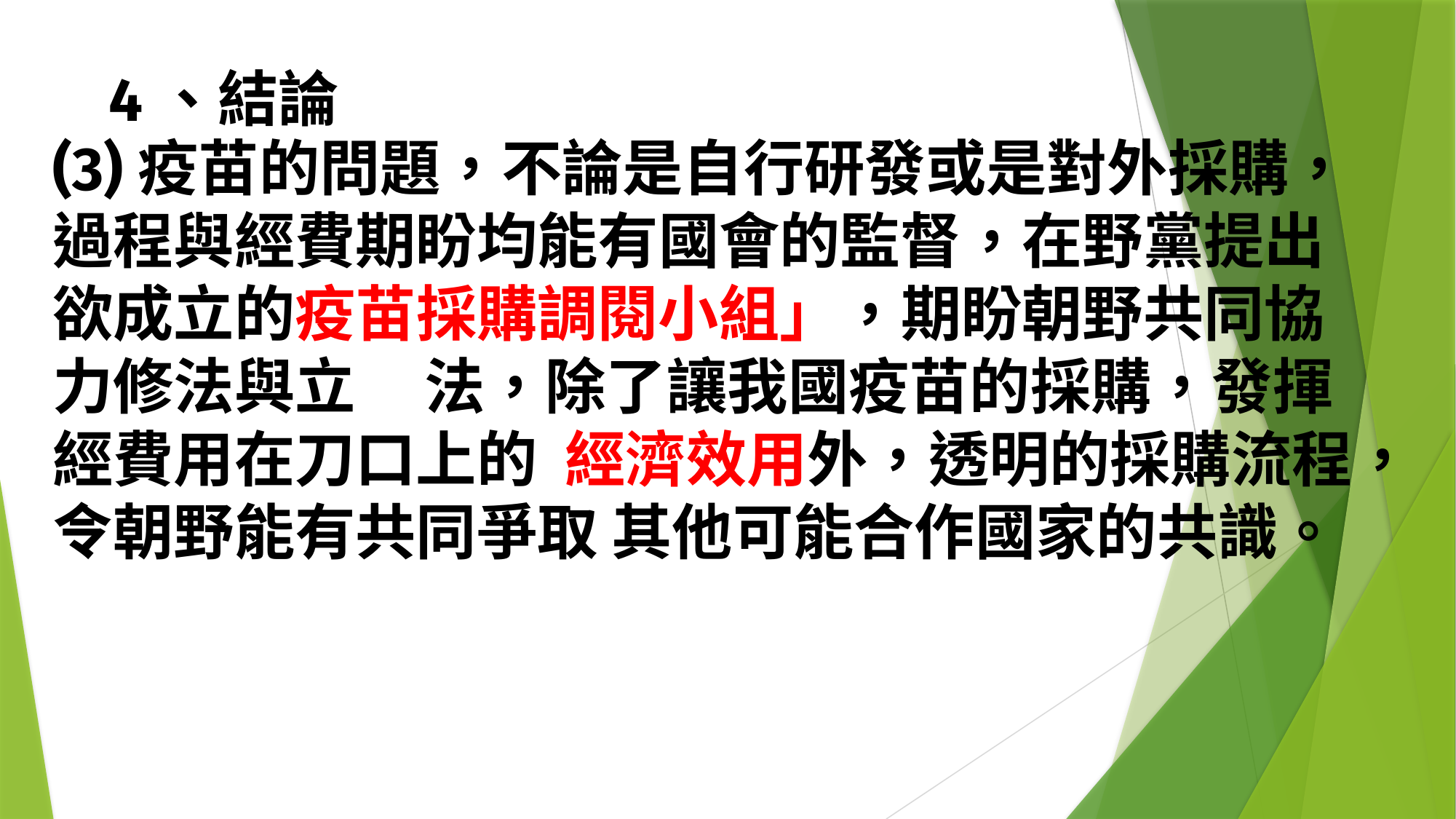

# 4、結論
(3)疫苗的問題，不論是自行研發或是對外採購，過程與經費期盼均能有國會的監督，在野黨提出欲成立的疫苗採購調閱小組」，期盼朝野共同協力修法與立     法，除了讓我國疫苗的採購，發揮經費用在刀口上的  經濟效用外，透明的採購流程，令朝野能有共同爭取 其他可能合作國家的共識。